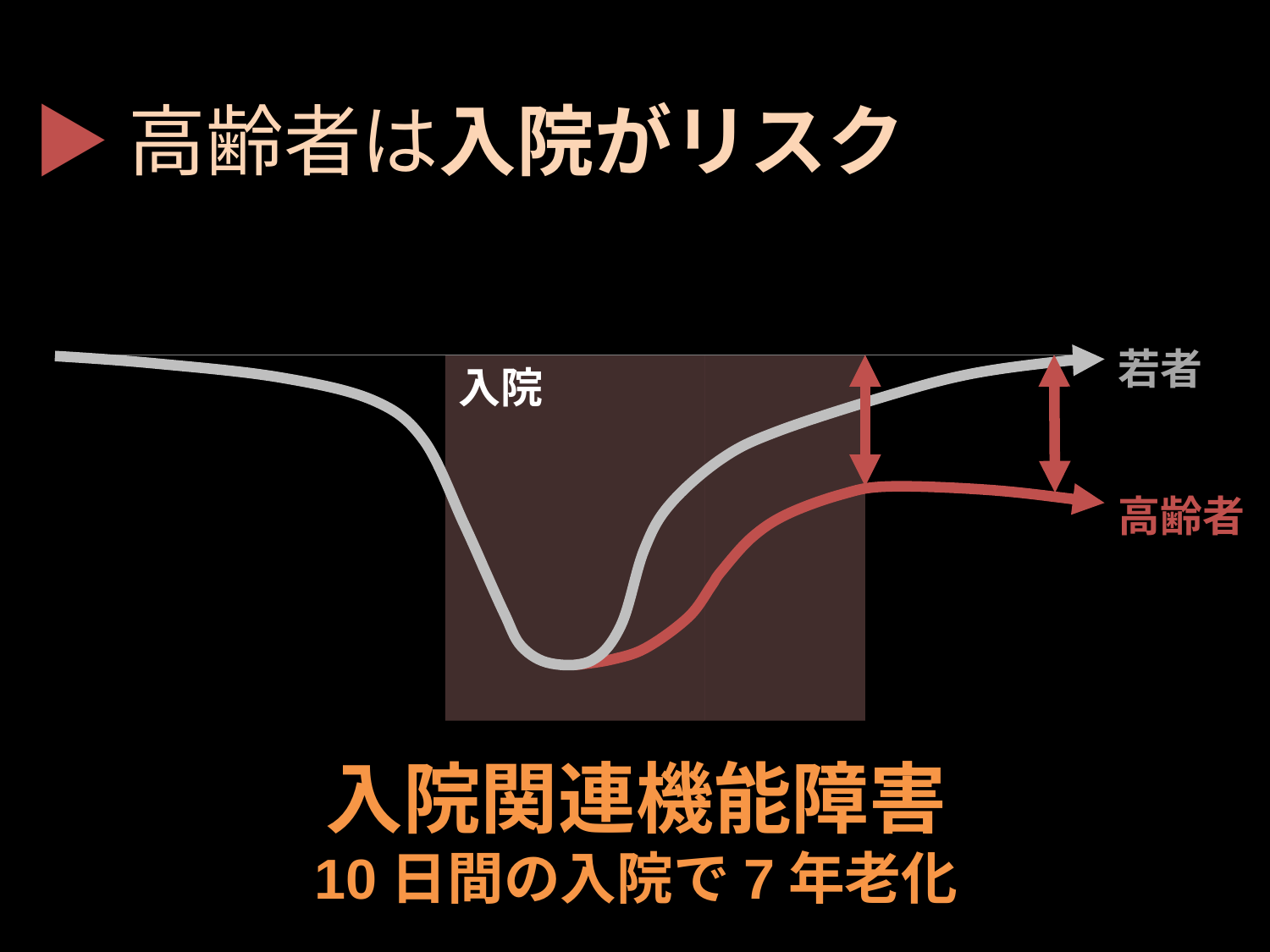

▶高齢者は入院がリスク
若者

入院

高齢者

入院関連機能障害
10日間の入院で7年老化